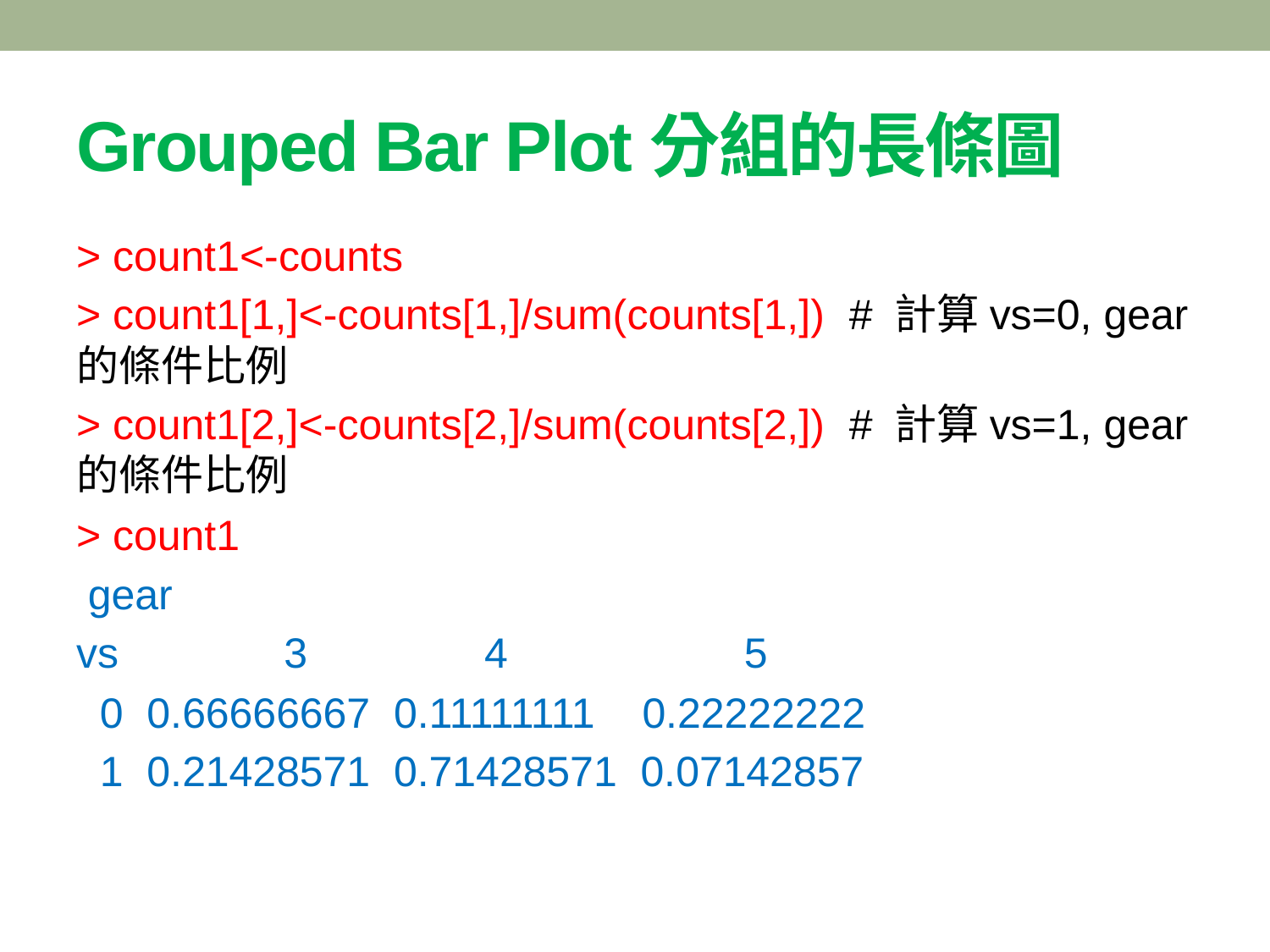

# Grouped Bar Plot分組的長條圖
> count1<-counts
> count1[1,]<-counts[1,]/sum(counts[1,])  # 計算vs=0, gear的條件比例
> count1[2,]<-counts[2,]/sum(counts[2,])  # 計算vs=1, gear的條件比例
> count1
 gear
vs              3               4                    5
  0  0.66666667  0.11111111    0.22222222
  1  0.21428571  0.71428571  0.07142857